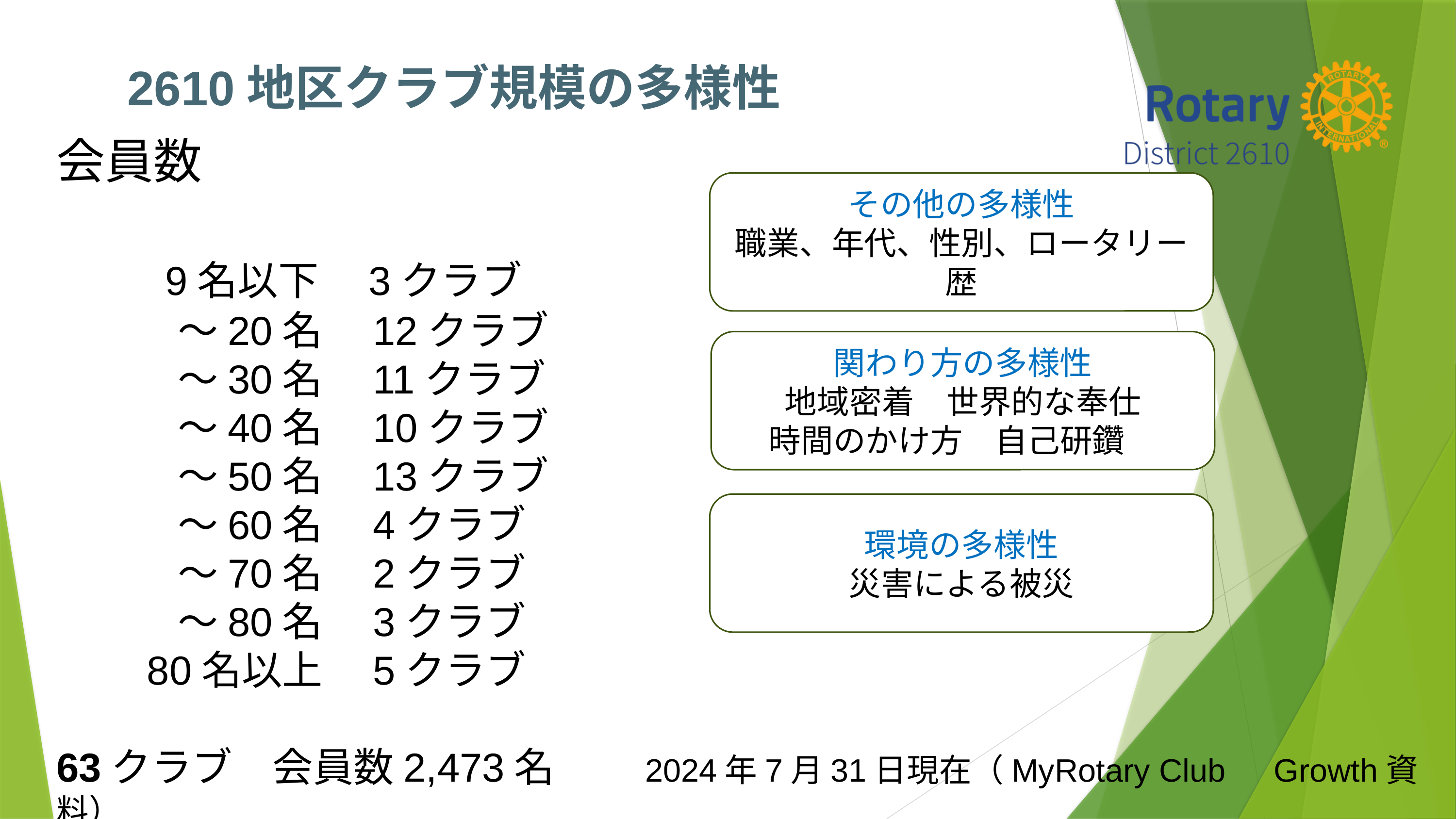

2610地区クラブ規模の多様性
会員数

　　9名以下　3クラブ
　　　～20名　12クラブ
　　　～30名　11クラブ
　　　～40名　10クラブ
　　　～50名　13クラブ
　　　～60名　4クラブ
　　　～70名　2クラブ
　　　～80名　3クラブ
　　80名以上　5クラブ

63クラブ　会員数2,473名　　2024年7月31日現在（MyRotary Club　Growth資料）

その他の多様性
職業、年代、性別、ロータリー歴
関わり方の多様性
地域密着　世界的な奉仕
時間のかけ方　自己研鑽
環境の多様性
災害による被災